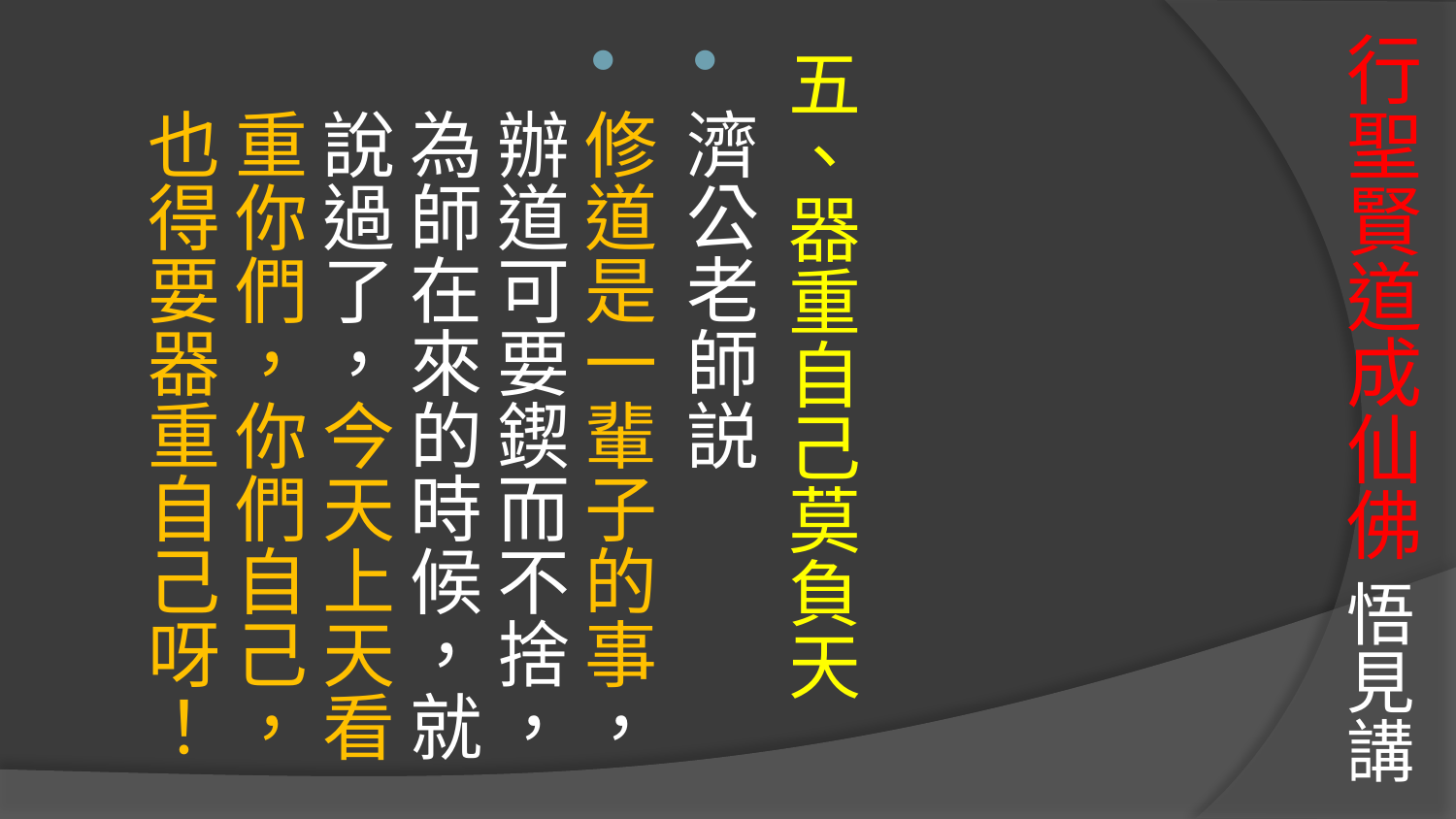

# 行聖賢道成仙佛 悟見講
五、器重自己莫負天
濟公老師説
修道是一輩子的事，辦道可要鍥而不捨，為師在來的時候，就說過了，今天上天看重你們，你們自己，也得要器重自己呀！